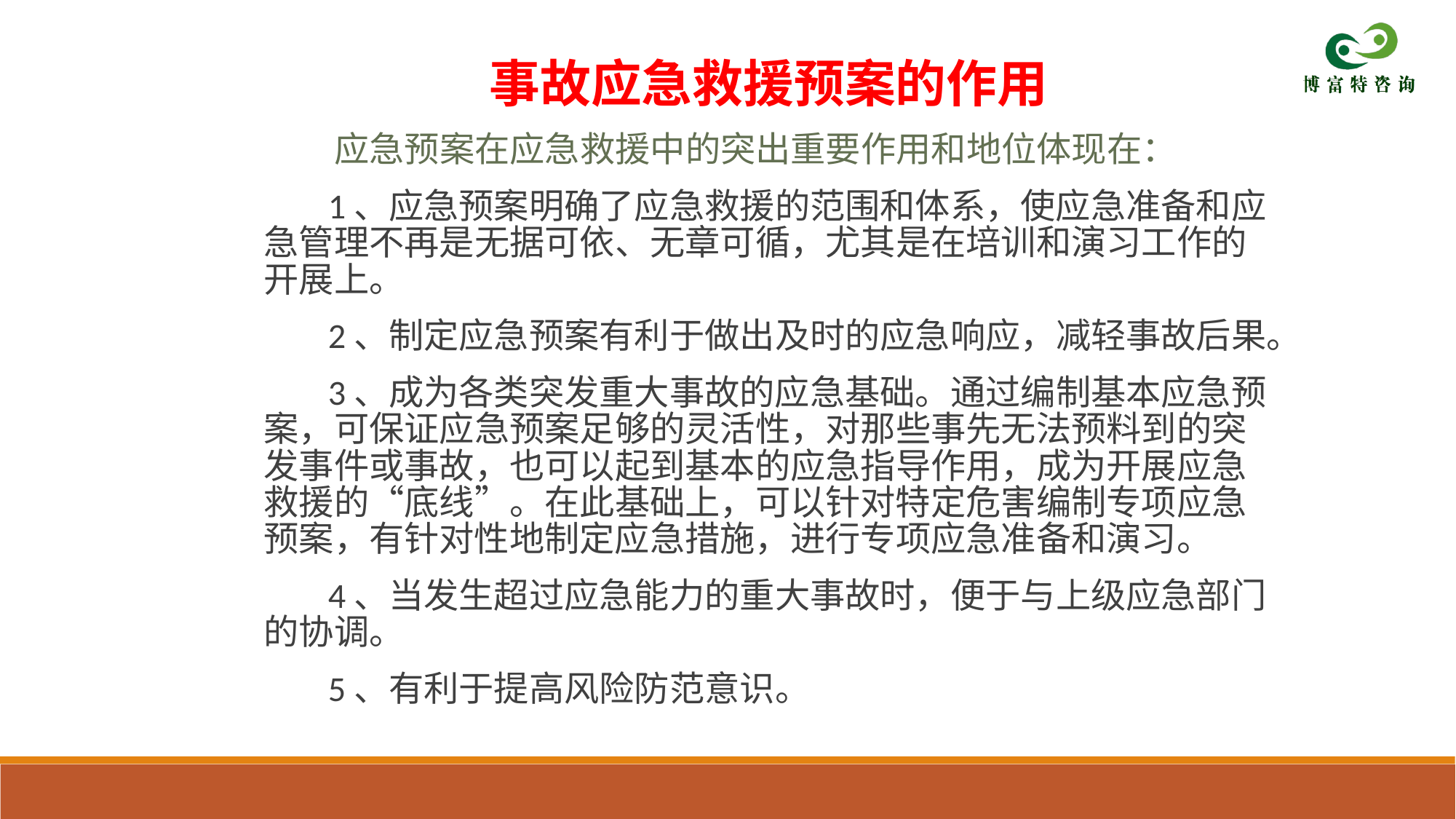

事故应急救援预案的作用
        应急预案在应急救援中的突出重要作用和地位体现在：
        1、应急预案明确了应急救援的范围和体系，使应急准备和应急管理不再是无据可依、无章可循，尤其是在培训和演习工作的开展上。
        2、制定应急预案有利于做出及时的应急响应，减轻事故后果。
        3、成为各类突发重大事故的应急基础。通过编制基本应急预案，可保证应急预案足够的灵活性，对那些事先无法预料到的突发事件或事故，也可以起到基本的应急指导作用，成为开展应急救援的“底线”。在此基础上，可以针对特定危害编制专项应急预案，有针对性地制定应急措施，进行专项应急准备和演习。
        4、当发生超过应急能力的重大事故时，便于与上级应急部门的协调。
        5、有利于提高风险防范意识。